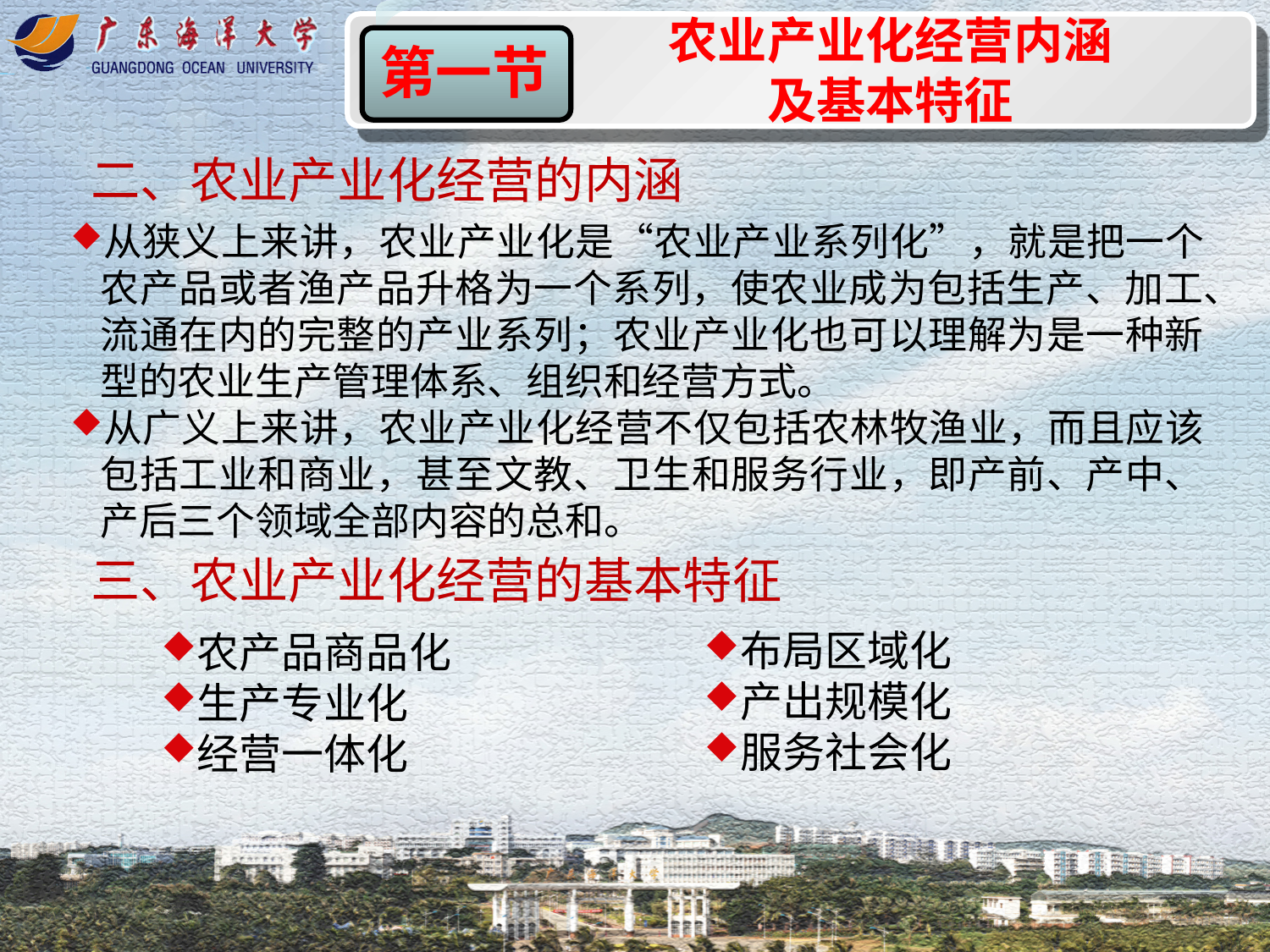

农业产业化经营内涵及基本特征

第一节
二、农业产业化经营的内涵
从狭义上来讲，农业产业化是“农业产业系列化”，就是把一个农产品或者渔产品升格为一个系列，使农业成为包括生产、加工、流通在内的完整的产业系列；农业产业化也可以理解为是一种新型的农业生产管理体系、组织和经营方式。
从广义上来讲，农业产业化经营不仅包括农林牧渔业，而且应该包括工业和商业，甚至文教、卫生和服务行业，即产前、产中、产后三个领域全部内容的总和。
三、农业产业化经营的基本特征
布局区域化
产出规模化
服务社会化
农产品商品化
生产专业化
经营一体化